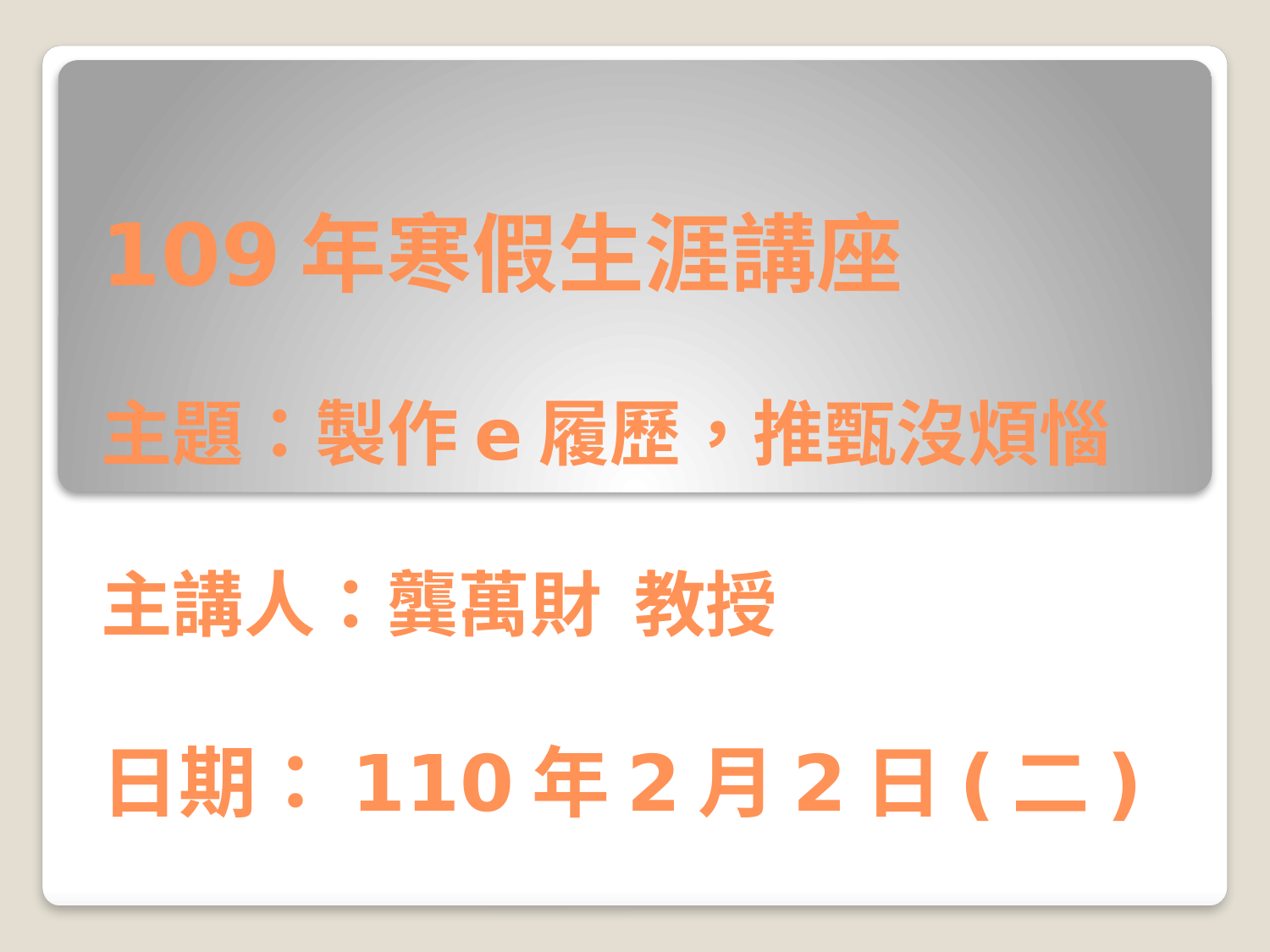

# 109年寒假生涯講座 主題：製作e履歷，推甄沒煩惱 主講人：龔萬財  教授 日期：110年2月2日(二)